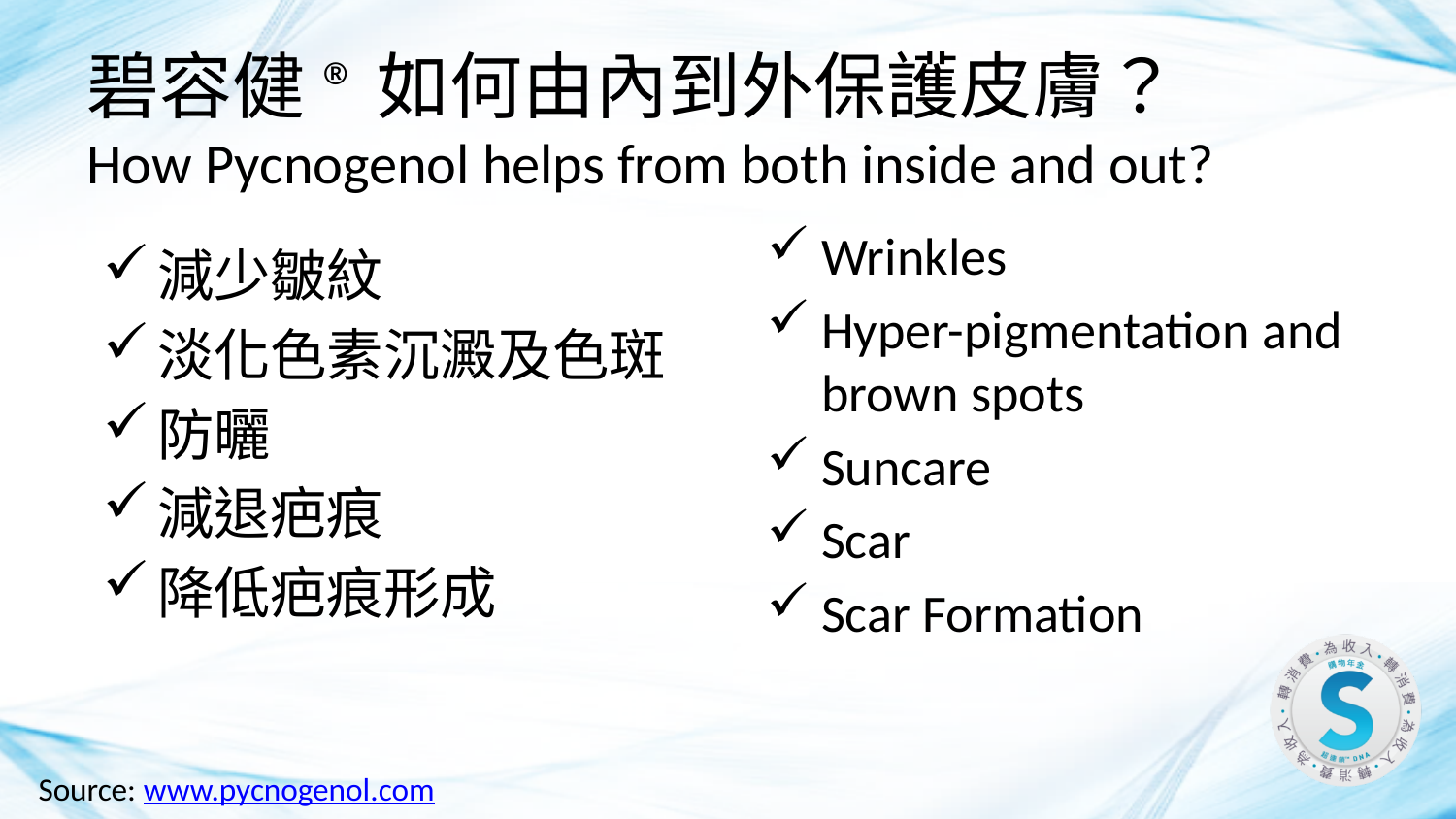

# 碧容健®如何由內到外保護皮膚？ How Pycnogenol helps from both inside and out?
Wrinkles
Hyper-pigmentation and brown spots
Suncare
Scar
Scar Formation
減少皺紋
淡化色素沉澱及色斑
防曬
減退疤痕
降低疤痕形成
Source: www.pycnogenol.com